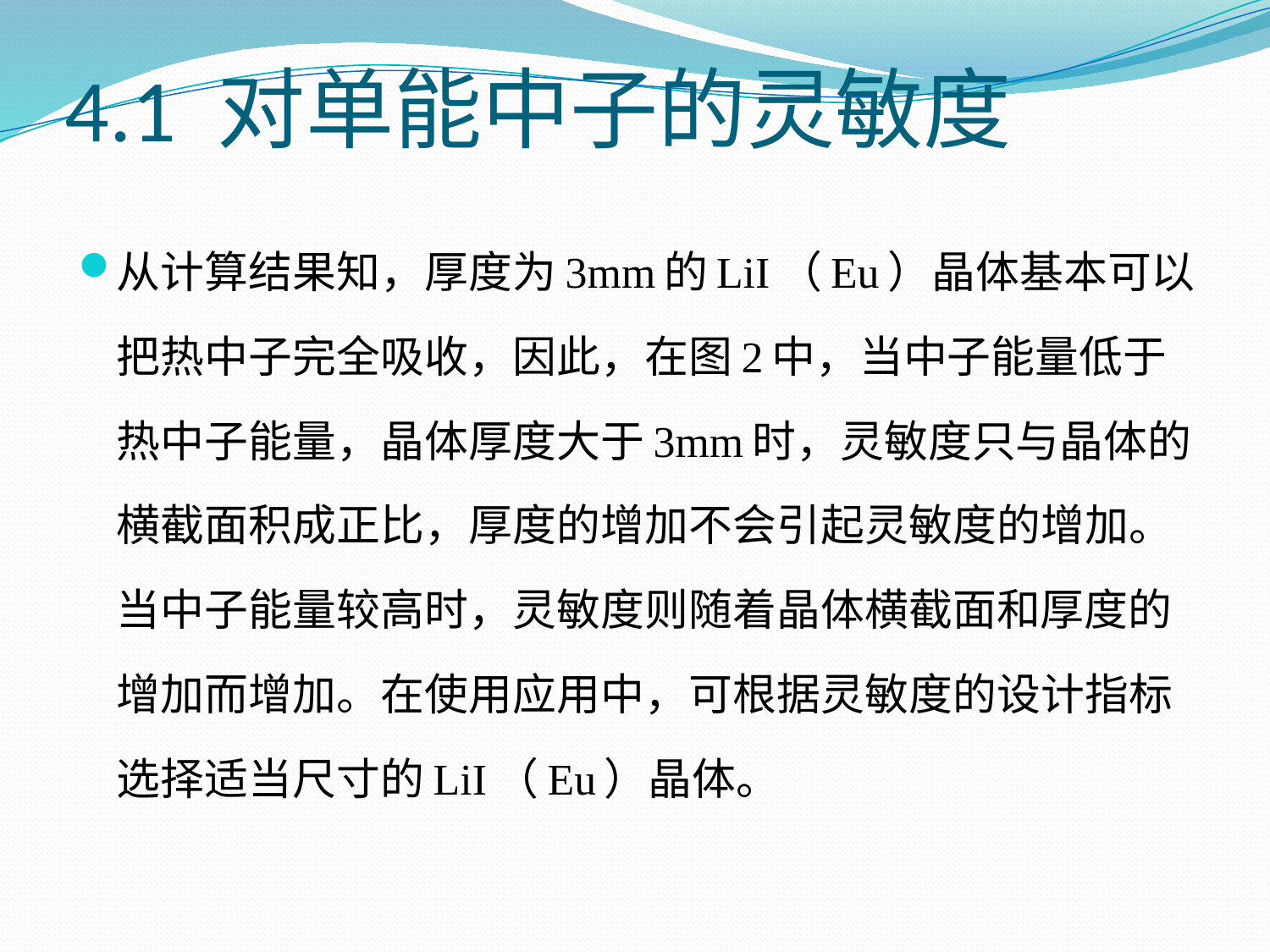

4.1 对单能中子的灵敏度
从计算结果知，厚度为3mm的LiI（Eu）晶体基本可以把热中子完全吸收，因此，在图2中，当中子能量低于热中子能量，晶体厚度大于3mm时，灵敏度只与晶体的横截面积成正比，厚度的增加不会引起灵敏度的增加。当中子能量较高时，灵敏度则随着晶体横截面和厚度的增加而增加。在使用应用中，可根据灵敏度的设计指标选择适当尺寸的LiI（Eu）晶体。